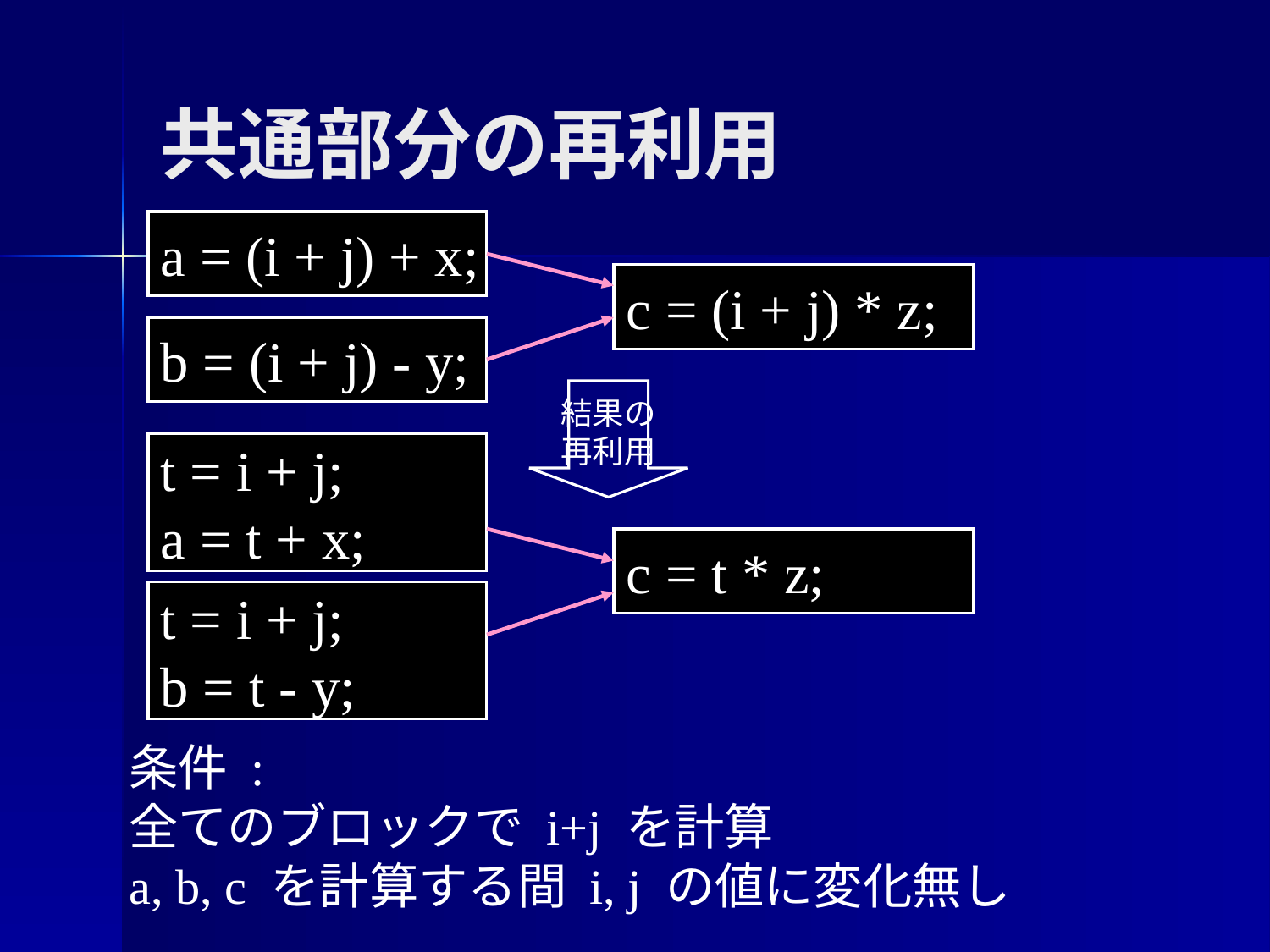

共通部分の再利用
a = (i + j) + x;

c = (i + j) * z;
b = (i + j) - y;

結果の
再利用
t = i + j;
a = t + x;

c = t * z;
t = i + j;
b = t - y;

条件 :
全てのブロックで i+j を計算
a, b, c を計算する間 i, j の値に変化無し